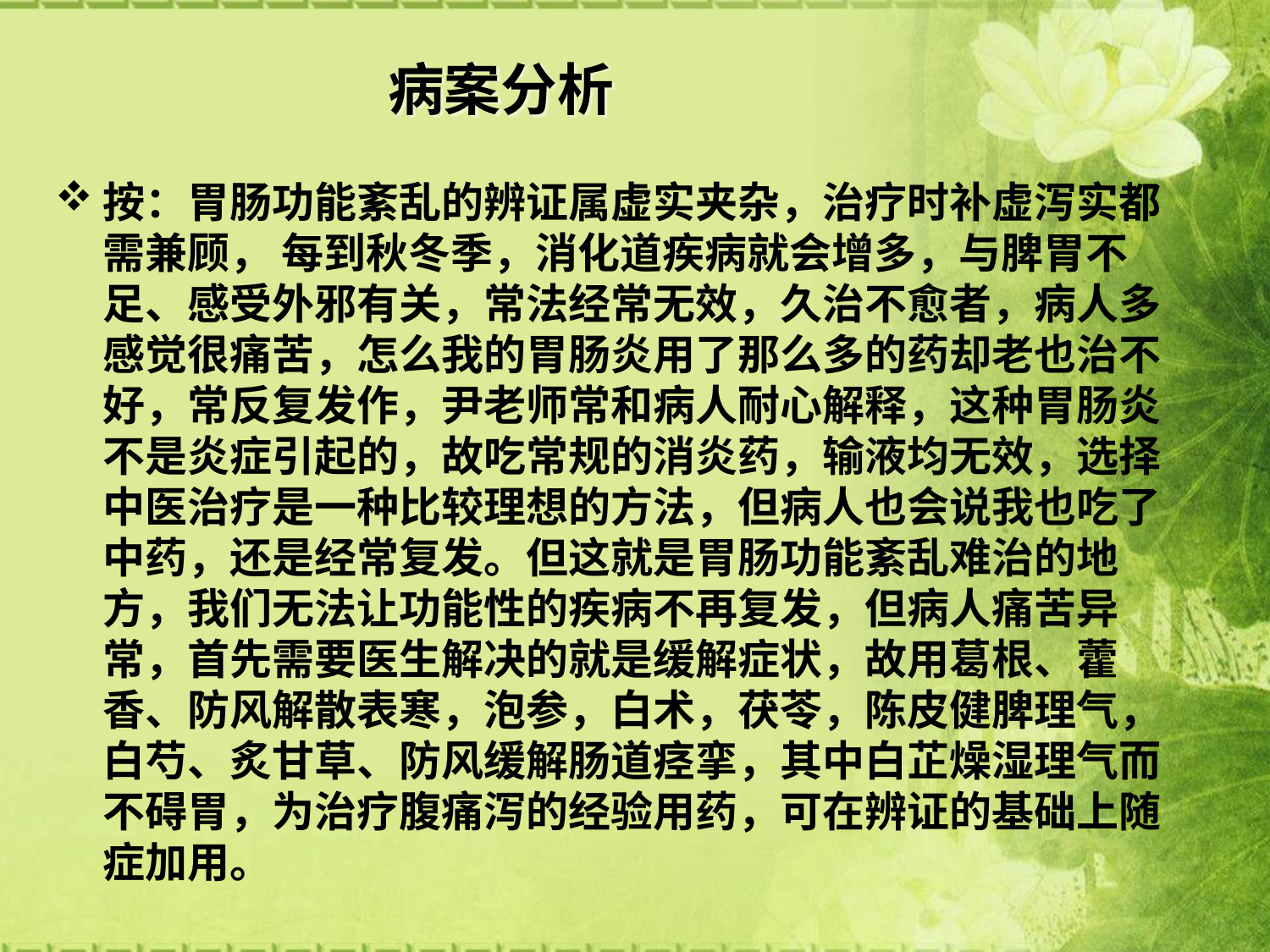

# 病案分析
按：胃肠功能紊乱的辨证属虚实夹杂，治疗时补虚泻实都需兼顾， 每到秋冬季，消化道疾病就会增多，与脾胃不足、感受外邪有关，常法经常无效，久治不愈者，病人多感觉很痛苦，怎么我的胃肠炎用了那么多的药却老也治不好，常反复发作，尹老师常和病人耐心解释，这种胃肠炎不是炎症引起的，故吃常规的消炎药，输液均无效，选择中医治疗是一种比较理想的方法，但病人也会说我也吃了中药，还是经常复发。但这就是胃肠功能紊乱难治的地方，我们无法让功能性的疾病不再复发，但病人痛苦异常，首先需要医生解决的就是缓解症状，故用葛根、藿香、防风解散表寒，泡参，白术，茯苓，陈皮健脾理气，白芍、炙甘草、防风缓解肠道痉挛，其中白芷燥湿理气而不碍胃，为治疗腹痛泻的经验用药，可在辨证的基础上随症加用。